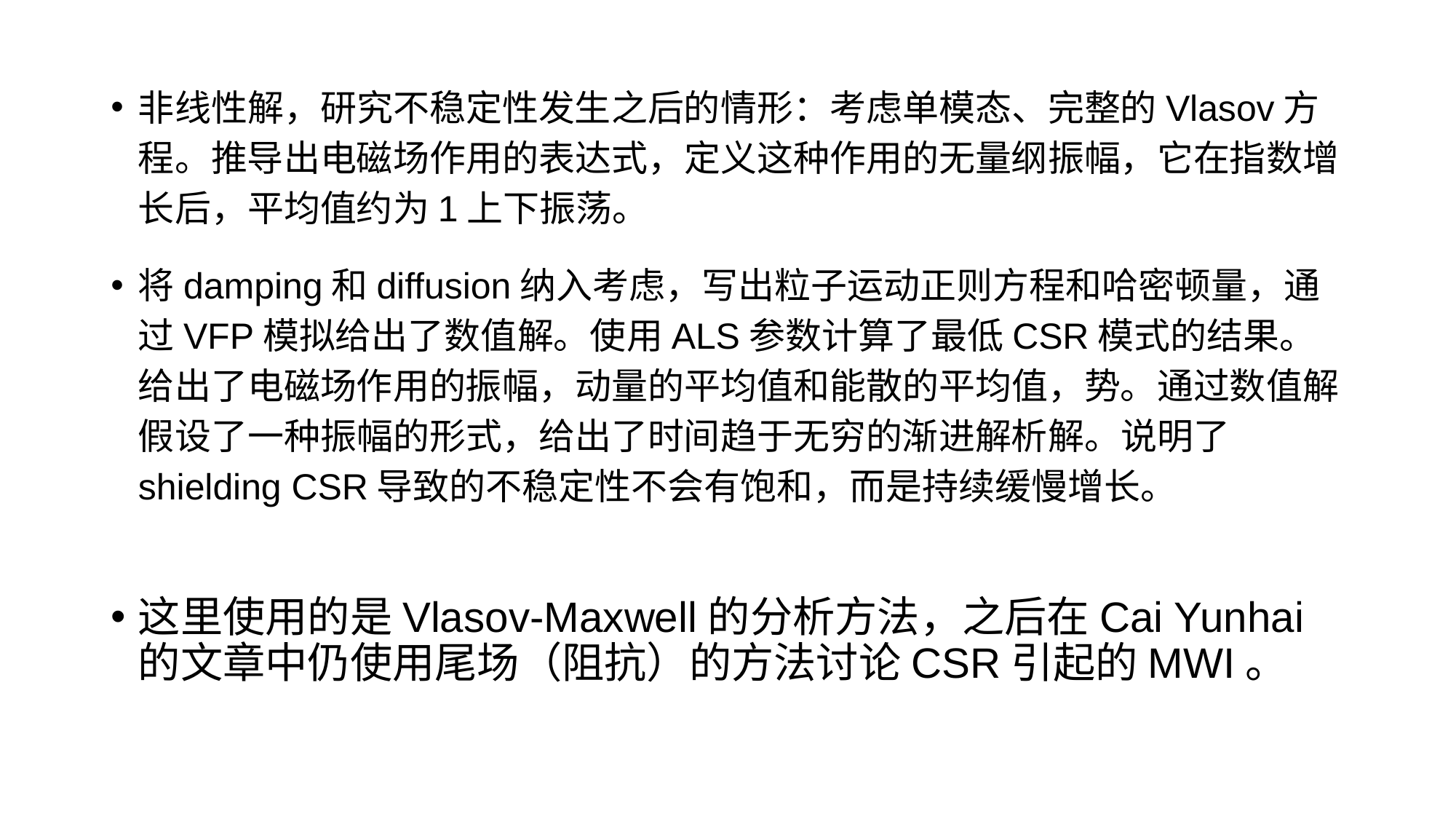

非线性解，研究不稳定性发生之后的情形：考虑单模态、完整的Vlasov方程。推导出电磁场作用的表达式，定义这种作用的无量纲振幅，它在指数增长后，平均值约为1上下振荡。
将damping和diffusion纳入考虑，写出粒子运动正则方程和哈密顿量，通过VFP模拟给出了数值解。使用ALS参数计算了最低CSR模式的结果。给出了电磁场作用的振幅，动量的平均值和能散的平均值，势。通过数值解假设了一种振幅的形式，给出了时间趋于无穷的渐进解析解。说明了shielding CSR导致的不稳定性不会有饱和，而是持续缓慢增长。

这里使用的是Vlasov-Maxwell的分析方法，之后在Cai Yunhai的文章中仍使用尾场（阻抗）的方法讨论CSR引起的MWI。